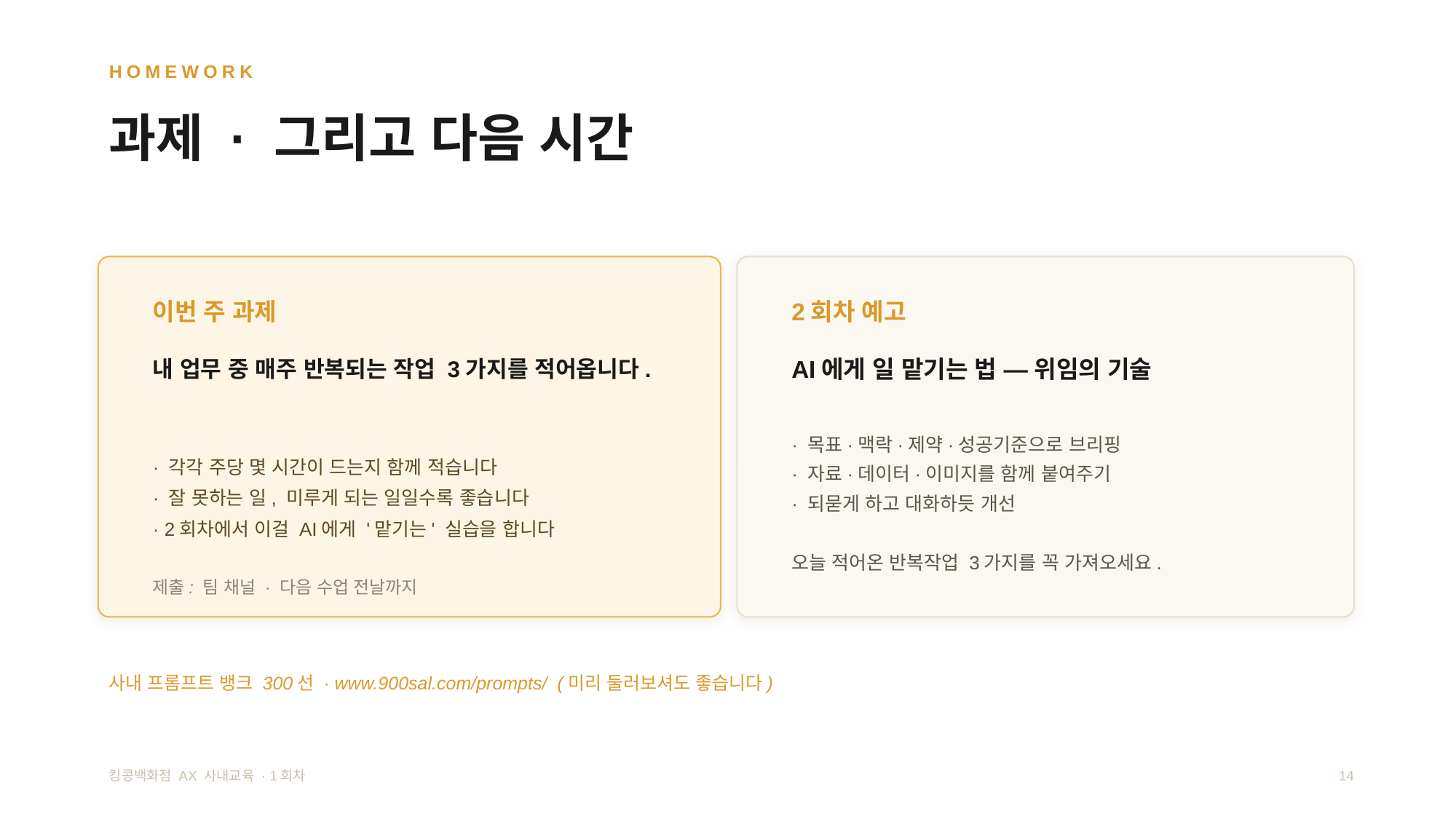

HOMEWORK
과제 · 그리고 다음 시간

이번 주 과제
2회차 예고
내 업무 중 매주 반복되는 작업 3가지를 적어옵니다.
AI에게 일 맡기는 법 — 위임의 기술
· 목표·맥락·제약·성공기준으로 브리핑
· 자료·데이터·이미지를 함께 붙여주기
· 되묻게 하고 대화하듯 개선

오늘 적어온 반복작업 3가지를 꼭 가져오세요.
· 각각 주당 몇 시간이 드는지 함께 적습니다
· 잘 못하는 일, 미루게 되는 일일수록 좋습니다
· 2회차에서 이걸 AI에게 '맡기는' 실습을 합니다
제출: 팀 채널 · 다음 수업 전날까지
사내 프롬프트 뱅크 300선 · www.900sal.com/prompts/  (미리 둘러보셔도 좋습니다)
킹콩백화점 AX 사내교육 · 1회차
14